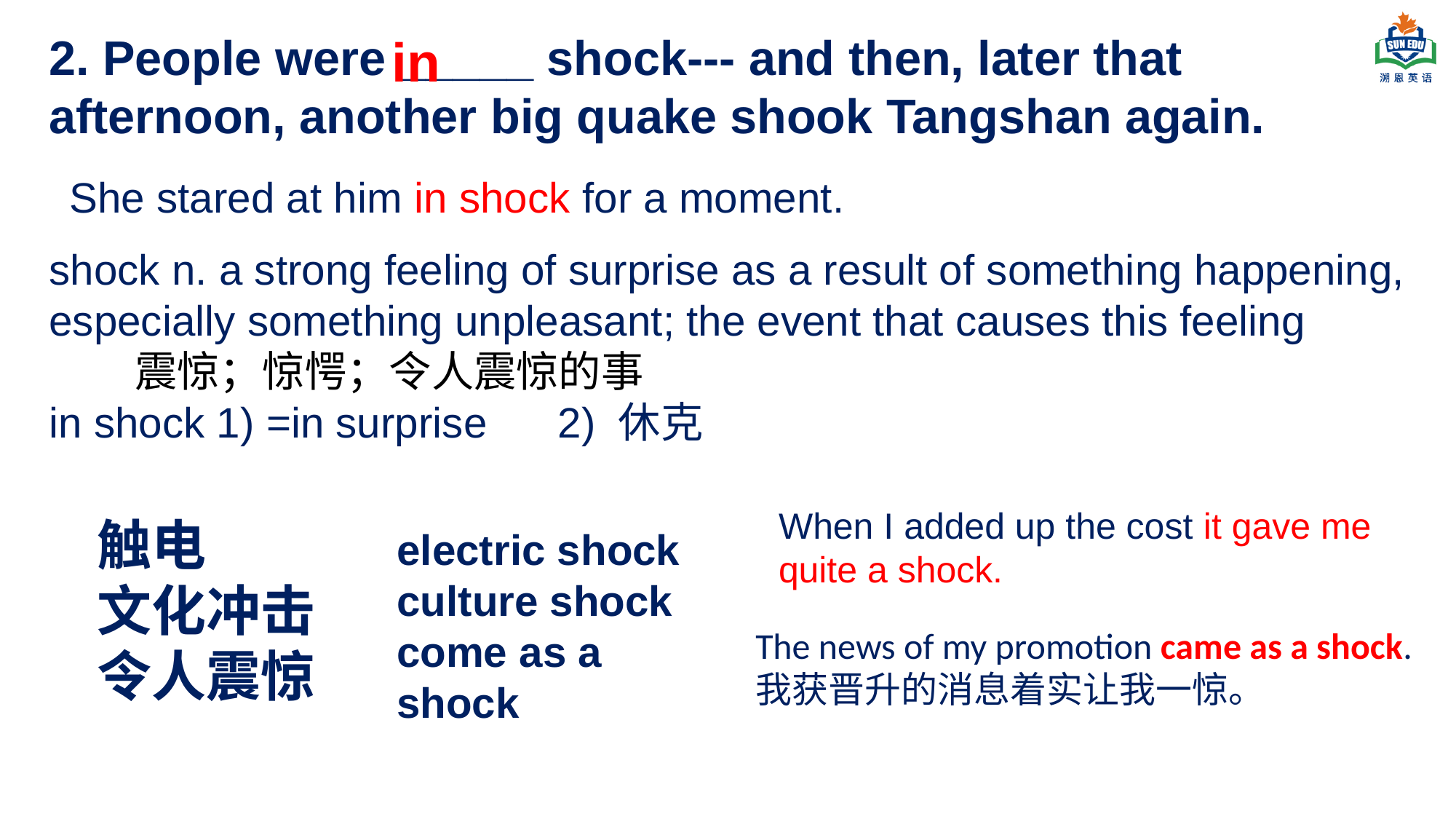

2. People were _____ shock--- and then, later that afternoon, another big quake shook Tangshan again.
in
She stared at him in shock for a moment.
shock n. a strong feeling of surprise as a result of something happening, especially something unpleasant; the event that causes this feeling
        震惊；惊愕；令人震惊的事
in shock 1) =in surprise      2) 休克
When I added up the cost it gave me quite a shock.

触电
文化冲击
令人震惊
electric shock
culture shock
come as a shock
The news of my promotion came as a shock.
我获晋升的消息着实让我一惊。